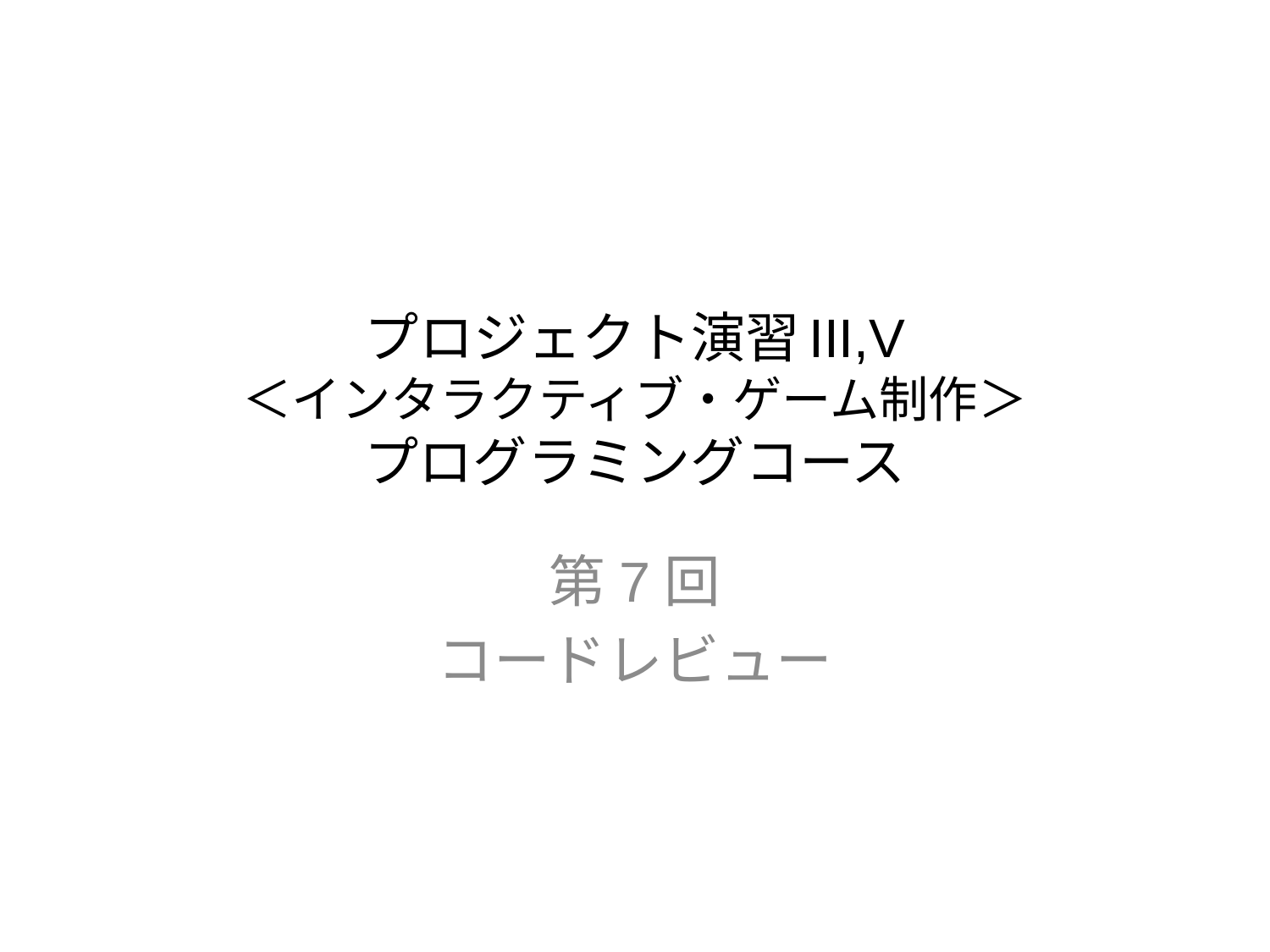

# プロジェクト演習III,V ＜インタラクティブ・ゲーム制作＞ プログラミングコース
第7回
コードレビュー